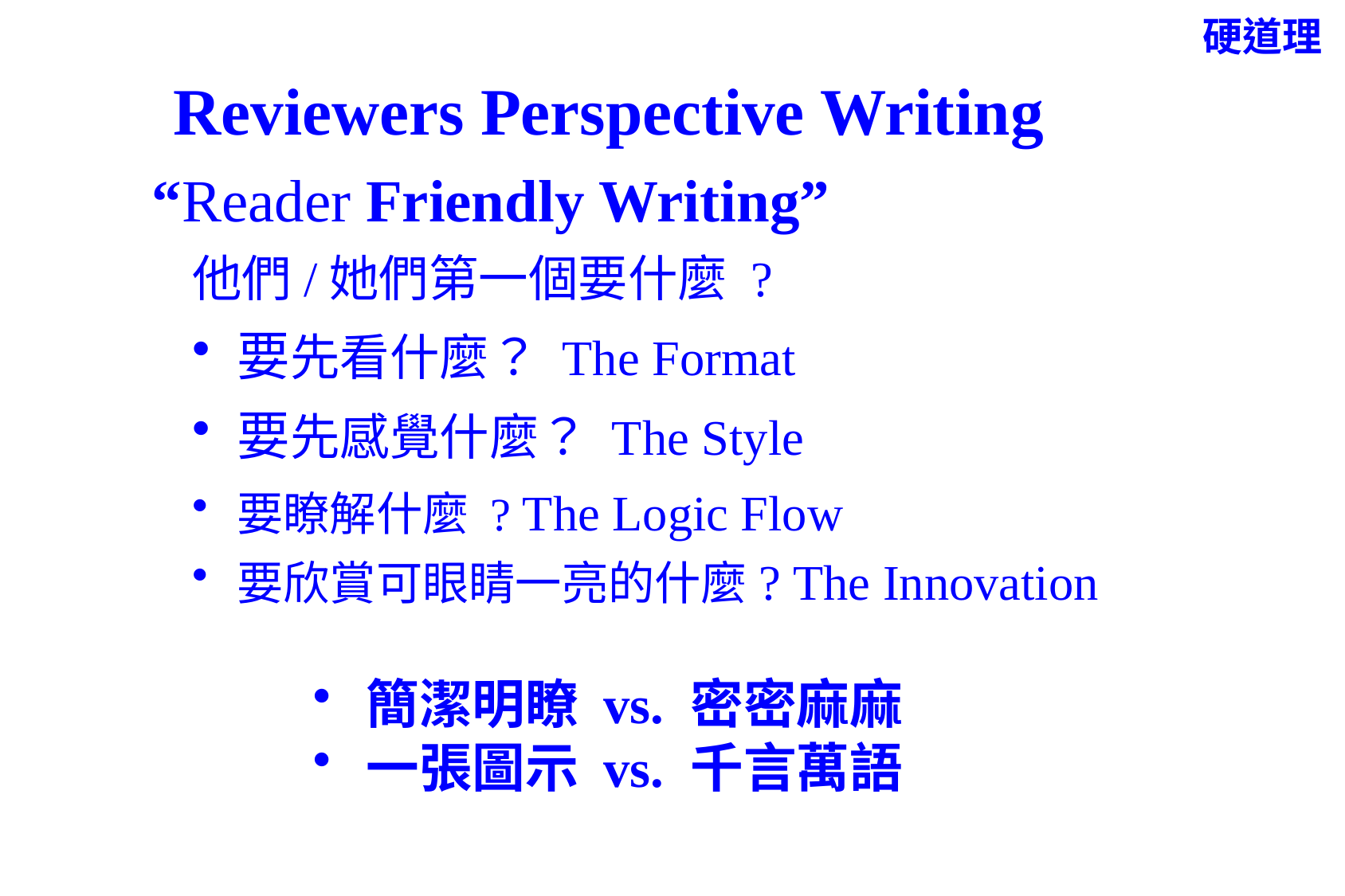

硬道理
# Reviewers Perspective Writing
“Reader Friendly Writing”
他們/她們第一個要什麼 ?
要先看什麼？ The Format
要先感覺什麼？ The Style
要瞭解什麼 ? The Logic Flow
要欣賞可眼睛一亮的什麼? The Innovation

 簡潔明瞭 vs. 密密麻麻
 一張圖示 vs. 千言萬語